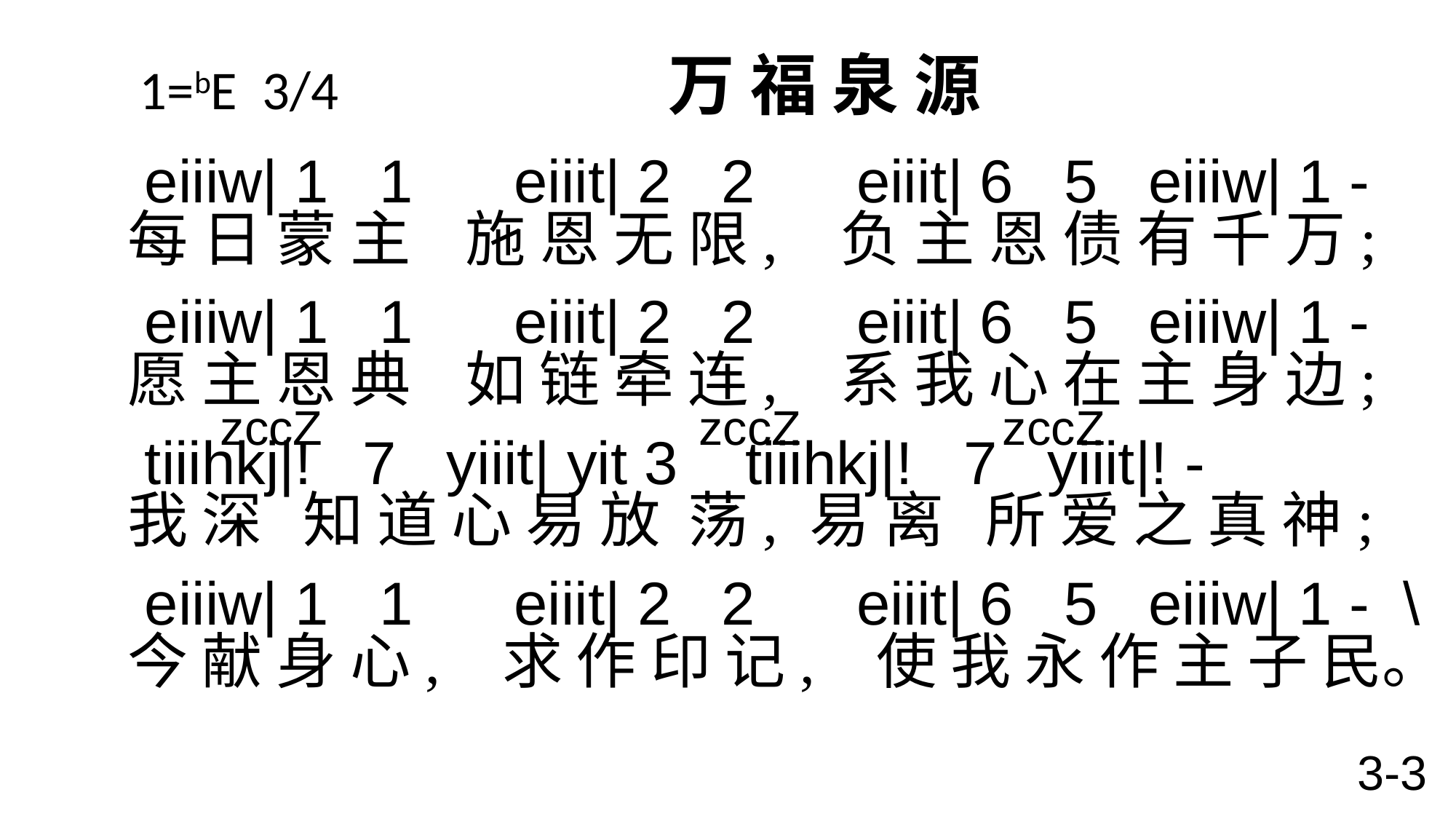

# 1=bE  3/4                     万 福 泉 源
 eiiiw| 1   1      eiiit| 2   2      eiiit| 6   5   eiiiw| 1 -
每 日 蒙 主    施 恩 无 限,   负 主 恩 债 有 千 万;
 eiiiw| 1   1      eiiit| 2   2      eiiit| 6   5   eiiiw| 1 -
愿 主 恩 典    如 链 牵 连,   系 我 心 在 主 身 边;
 tiiihkj|!   7   yiiit| yit 3    tiiihkj|!   7   yiiit|! -
我 深   知 道 心 易 放  荡, 易 离   所 爱 之 真 神;
 eiiiw| 1   1      eiiit| 2   2      eiiit| 6   5   eiiiw| 1 -  \
今 献 身 心,   求 作 印 记,   使 我 永 作 主 子 民。
 zccZ                            zccZ               zccZ
3-3